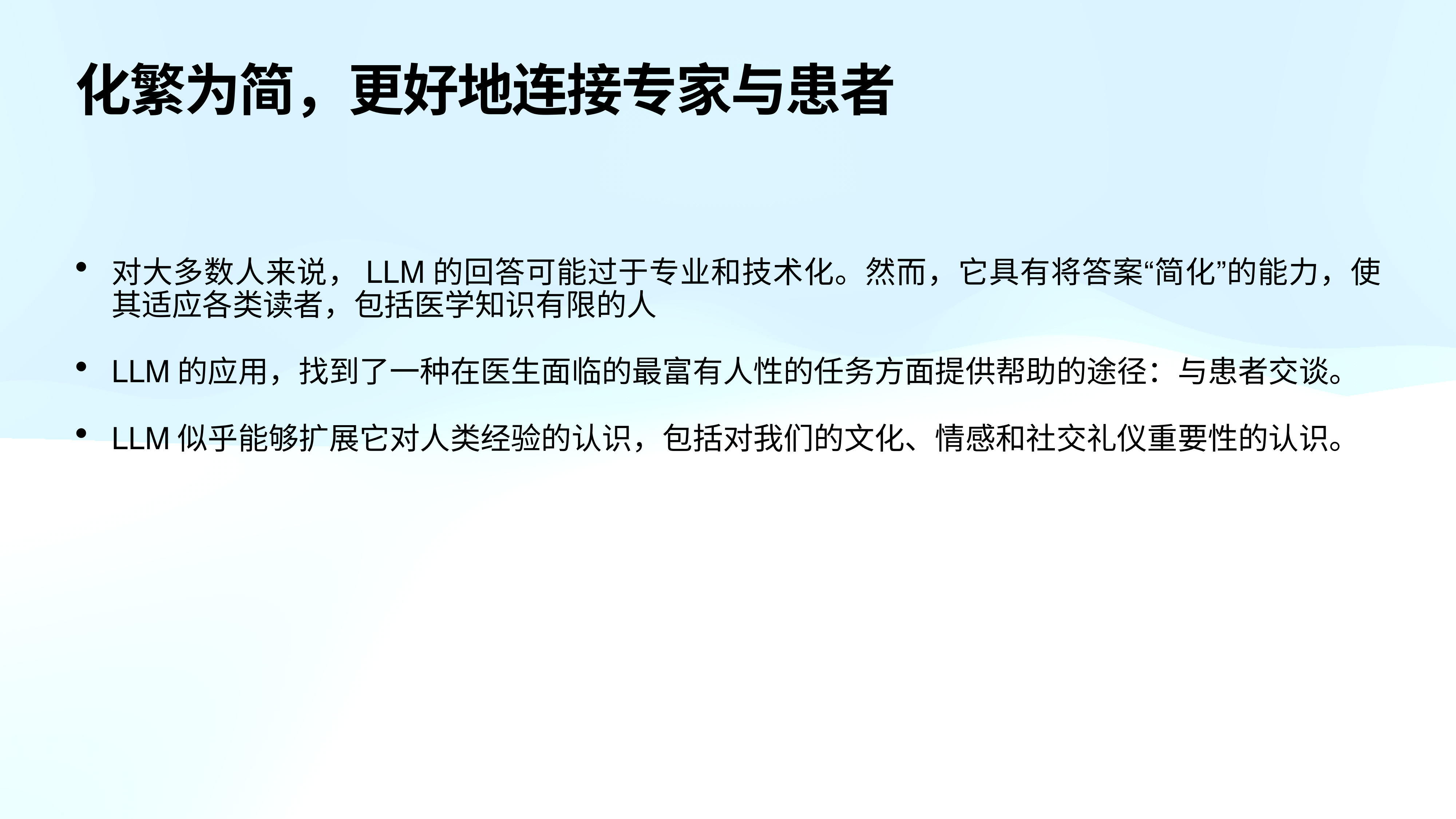

# 化繁为简，更好地连接专家与患者

对大多数人来说，LLM的回答可能过于专业和技术化。然而，它具有将答案“简化”的能力，使其适应各类读者，包括医学知识有限的人
LLM的应用，找到了一种在医生面临的最富有人性的任务方面提供帮助的途径：与患者交谈。
LLM似乎能够扩展它对人类经验的认识，包括对我们的文化、情感和社交礼仪重要性的认识。